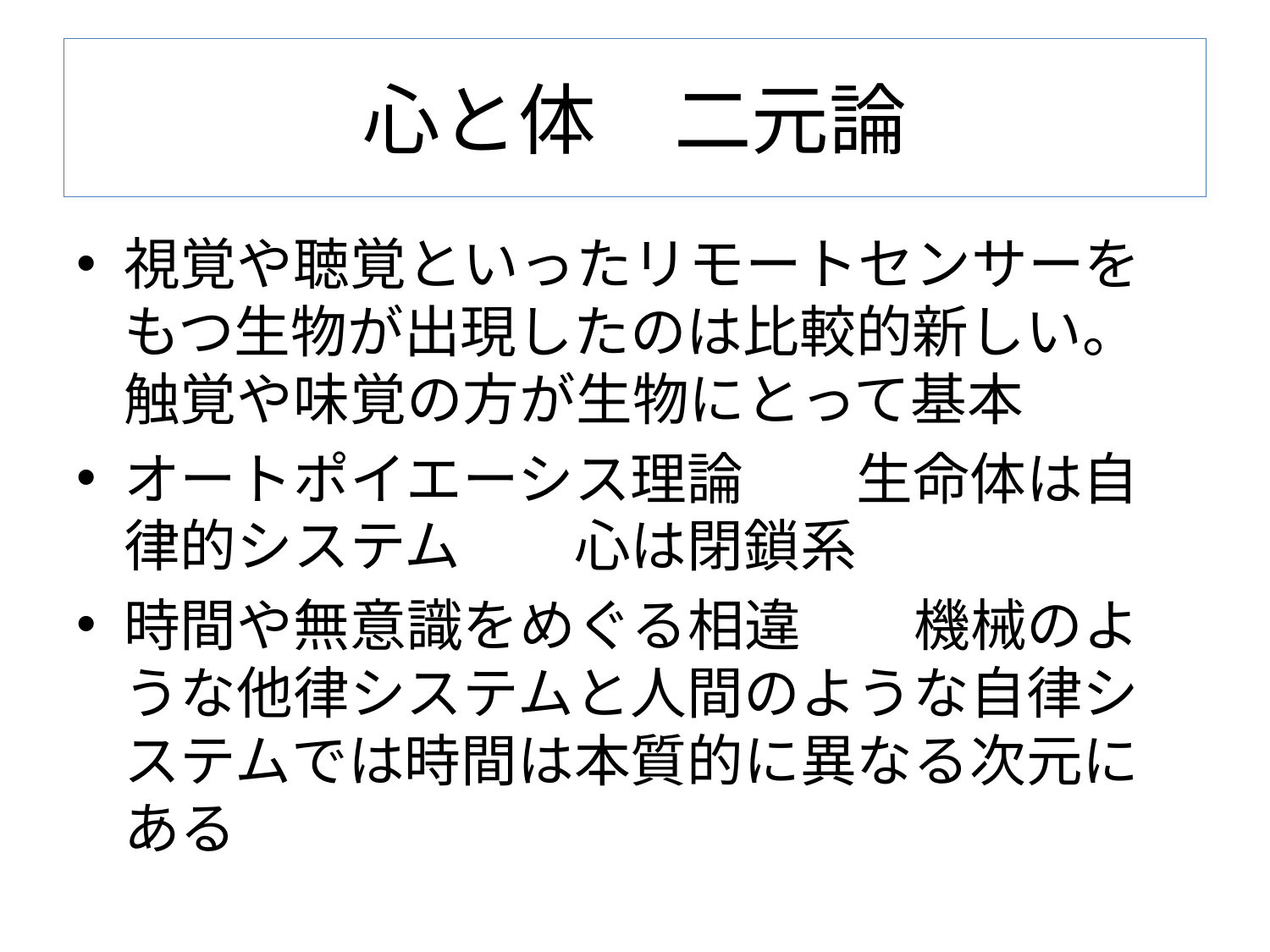

# 心と体　二元論
視覚や聴覚といったリモートセンサーをもつ生物が出現したのは比較的新しい。触覚や味覚の方が生物にとって基本
オートポイエーシス理論　　生命体は自律的システム　　心は閉鎖系
時間や無意識をめぐる相違　　機械のような他律システムと人間のような自律システムでは時間は本質的に異なる次元にある